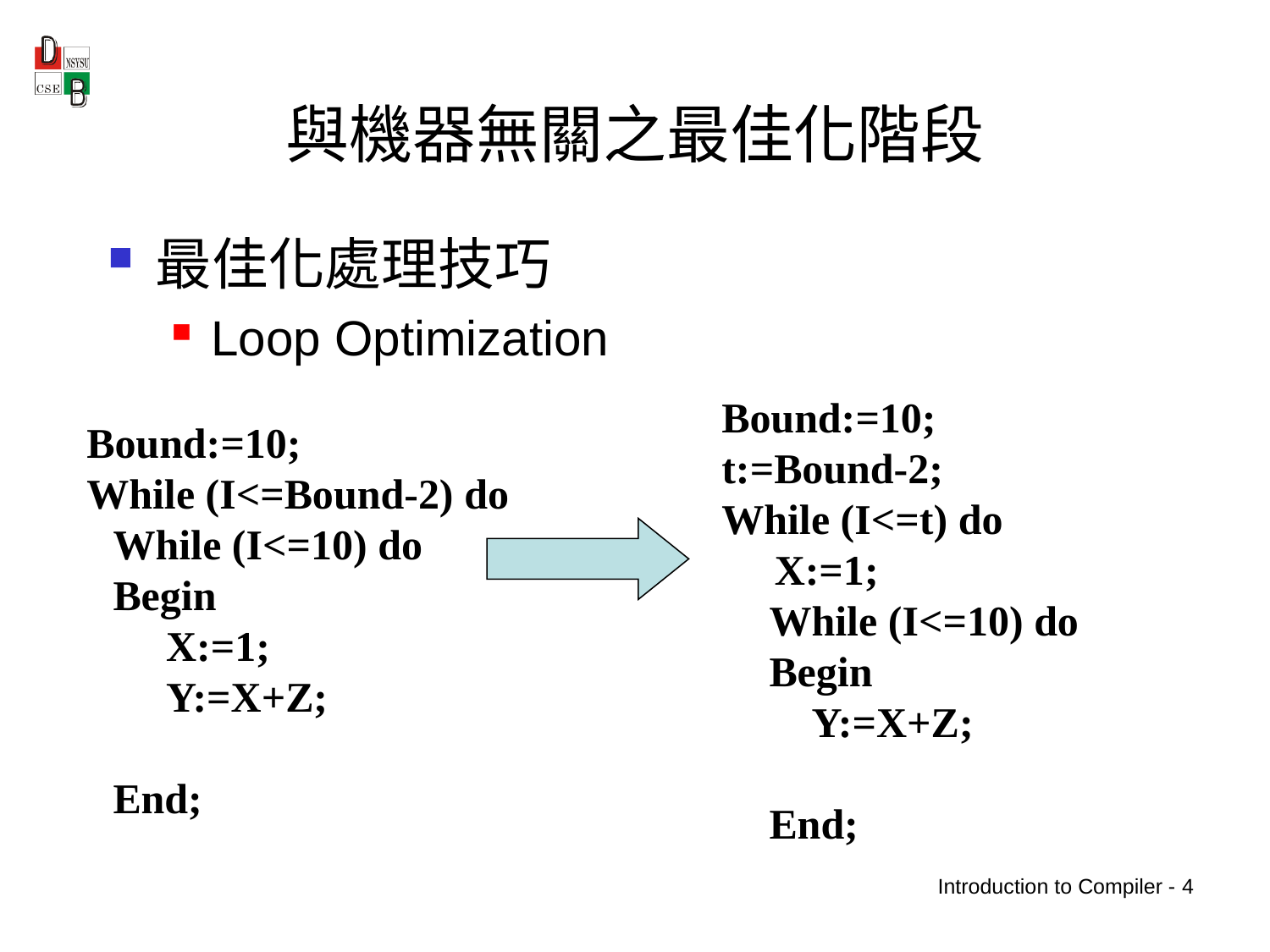

# 與機器無關之最佳化階段
最佳化處理技巧
Loop Optimization

Bound:=10;
While (I<=Bound-2) do
While (I<=10) do
Begin
     X:=1;
     Y:=X+Z;

End;
Bound:=10;
t:=Bound-2;
While (I<=t) do
     X:=1;
  While (I<=10) do
  Begin
      Y:=X+Z;

  End;

Introduction to Compiler - 4